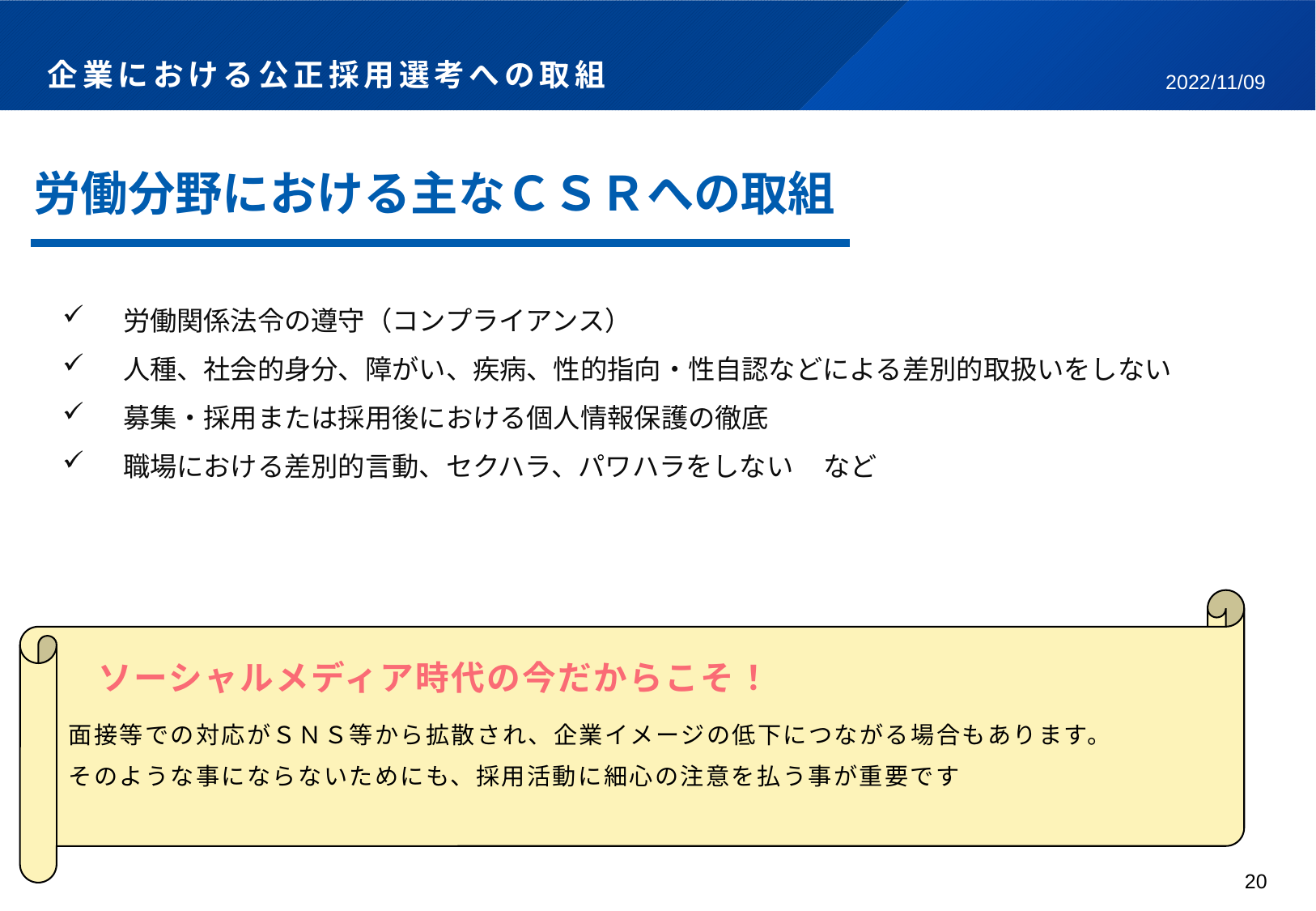

# 企業における公正採用選考への取組
2022/11/09
労働分野における主なＣＳＲへの取組
労働関係法令の遵守（コンプライアンス）
人種、社会的身分、障がい、疾病、性的指向・性自認などによる差別的取扱いをしない
募集・採用または採用後における個人情報保護の徹底
職場における差別的言動、セクハラ、パワハラをしない     など

面接等での対応がＳＮＳ等から拡散され、企業イメージの低下につながる場合もあります。
そのような事にならないためにも、採用活動に細心の注意を払う事が重要です
ソーシャルメディア時代の今だからこそ！
20